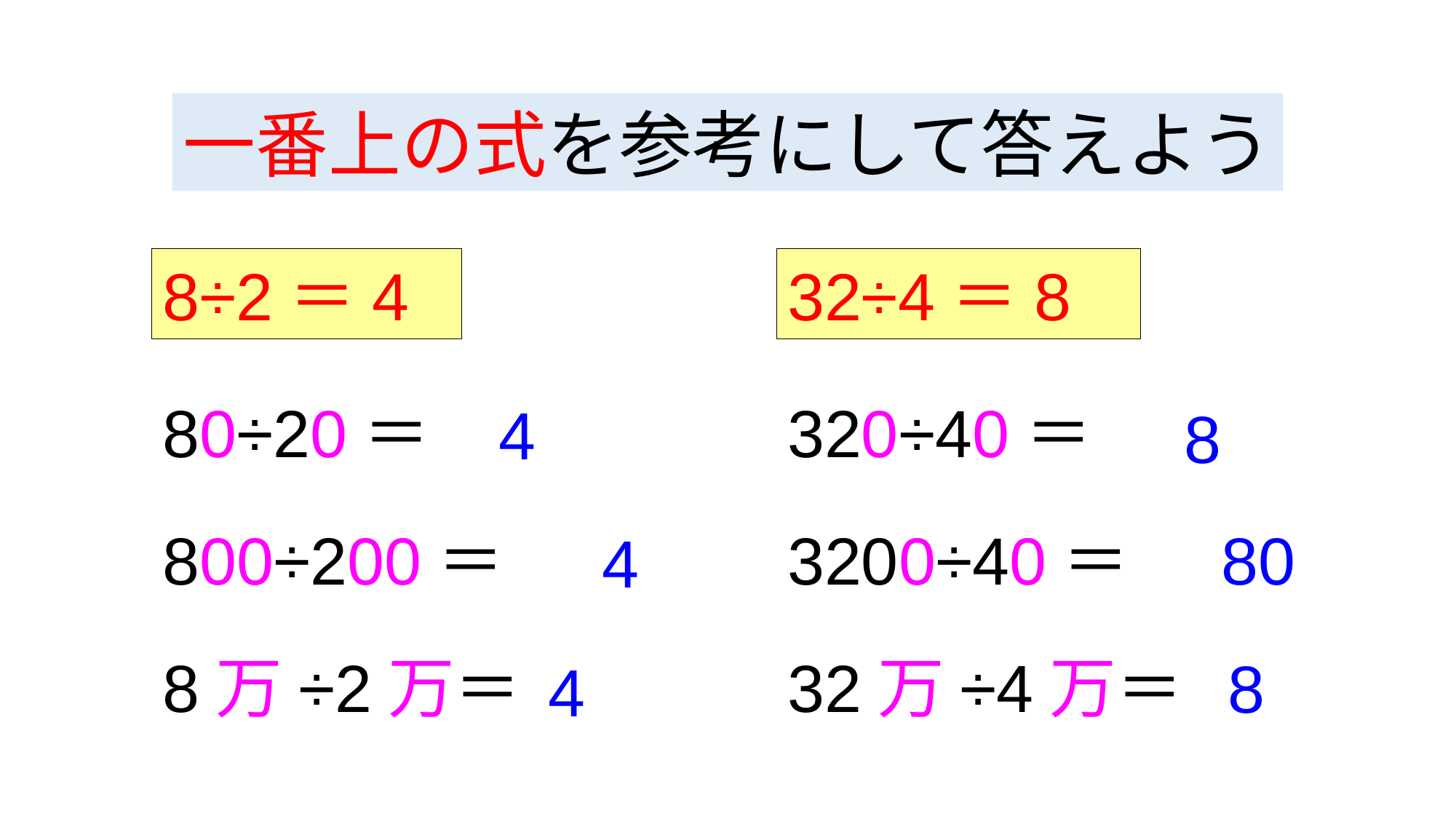

一番上の式を参考にして答えよう
8÷2＝4
32÷4＝8
80÷20＝
320÷40＝
4
8
800÷200＝
3200÷40＝
80
4
8万÷2万＝
32万÷4万＝
8
4